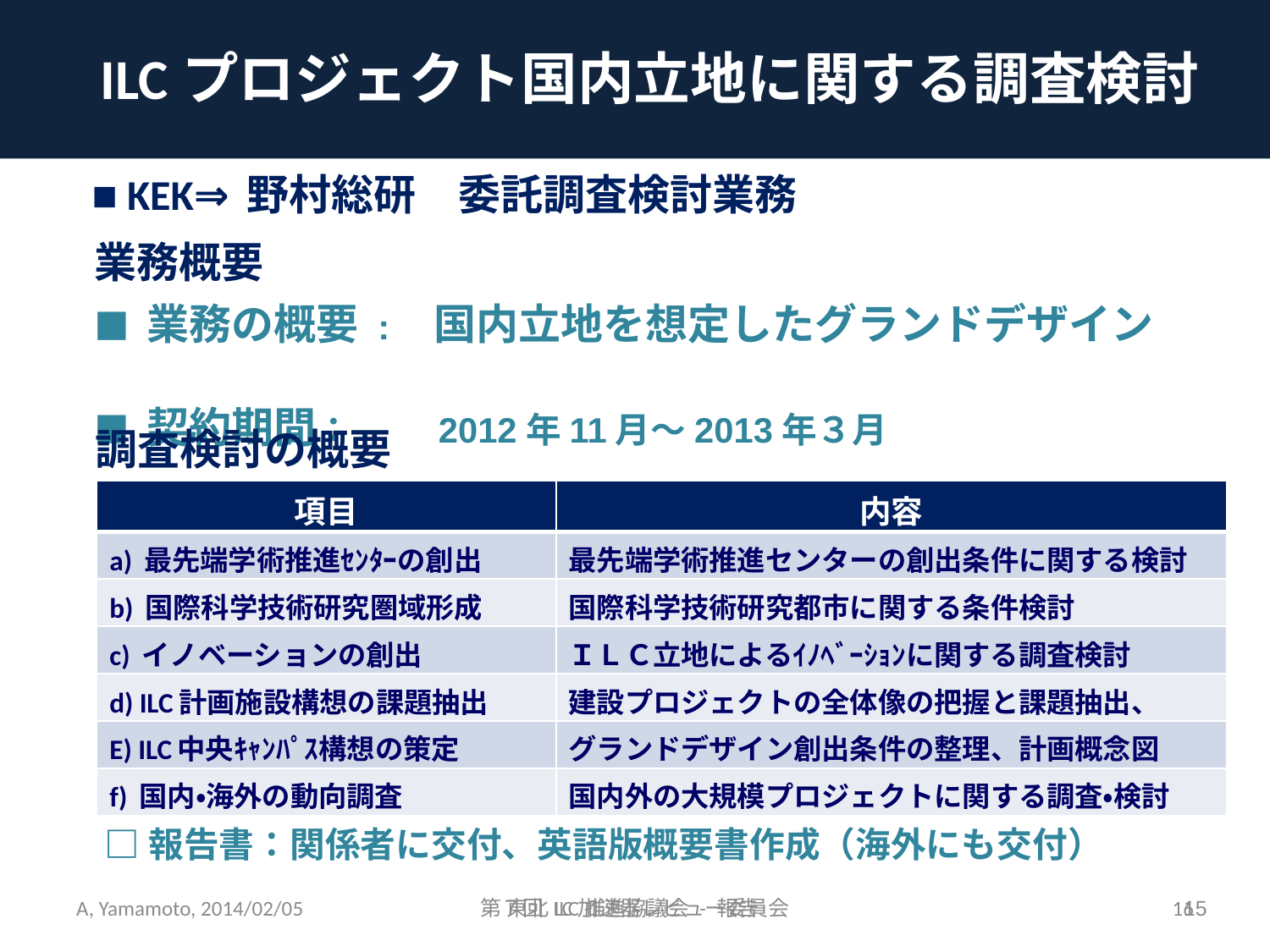

# ILCプロジェクト国内立地に関する調査検討
■ KEK⇒野村総研　委託調査検討業務
業務概要
■ 業務の概要 :　国内立地を想定したグランドデザイン
■ 契約期間：　　 2012年11月～2013年３月
調査検討の概要
| 項目 | 内容 |
| --- | --- |
| a) 最先端学術推進ｾﾝﾀｰの創出 | 最先端学術推進センターの創出条件に関する検討 |
| b) 国際科学技術研究圏域形成 | 国際科学技術研究都市に関する条件検討 |
| c) イノベーションの創出 | ＩＬＣ立地によるｲﾉﾍﾞｰｼｮﾝに関する調査検討 |
| d) ILC計画施設構想の課題抽出 | 建設プロジェクトの全体像の把握と課題抽出、 |
| E) ILC中央ｷｬﾝﾊﾟｽ構想の策定 | グランドデザイン創出条件の整理、計画概念図 |
| f) 国内・海外の動向調査 | 国内外の大規模プロジェクトに関する調査・検討 |
□報告書：関係者に交付、英語版概要書作成（海外にも交付）
15
第７回 LC加速器レビュー委員会
A, Yamamoto, 2014/02/05
東北ILC推進協議会 - 報告
16